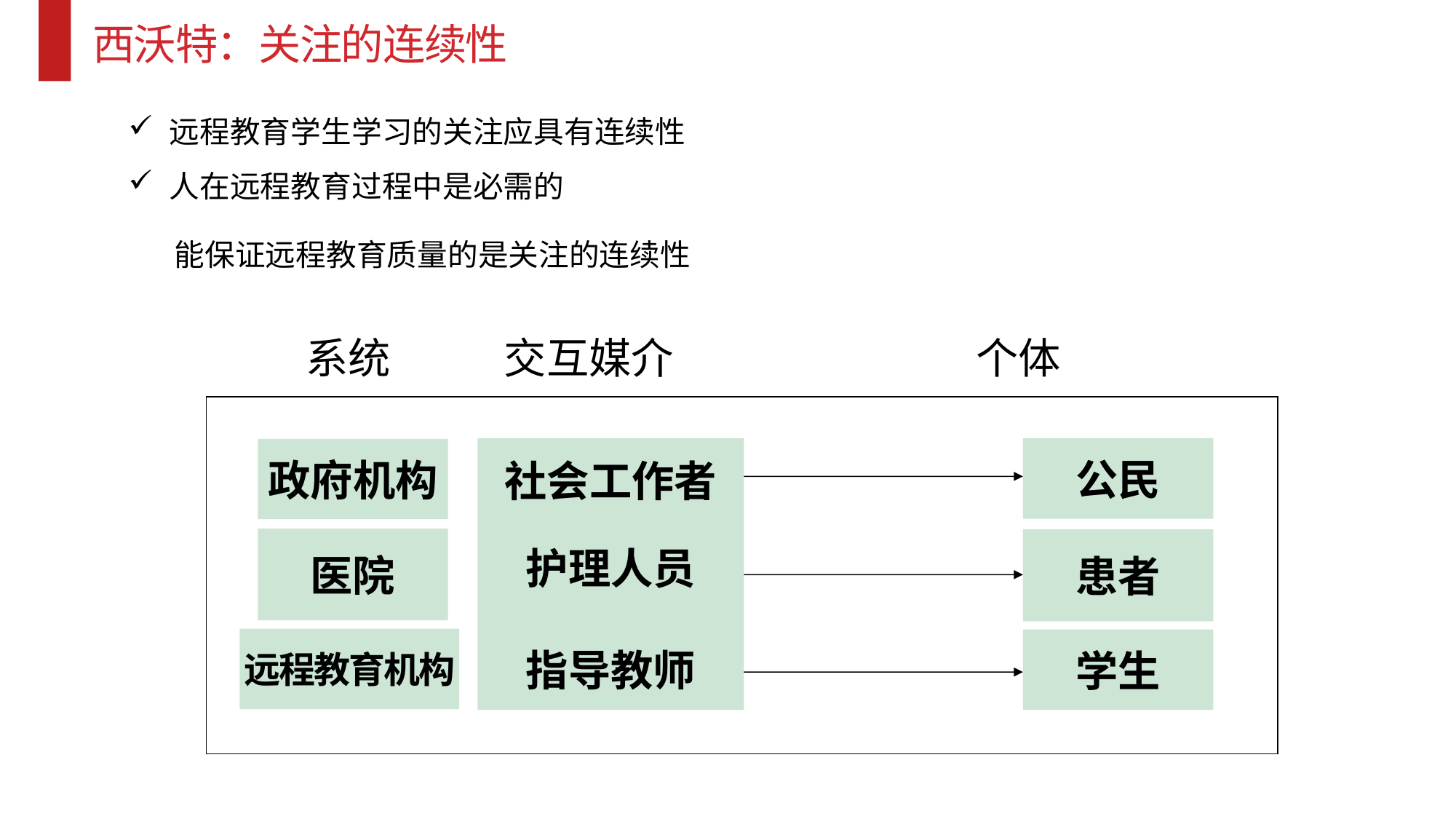

西沃特：关注的连续性
远程教育学生学习的关注应具有连续性
人在远程教育过程中是必需的

能保证远程教育质量的是关注的连续性
系统            交互媒介                                个体

社会工作者

护理人员

指导教师
公民
政府机构

医院
患者

远程教育机构
学生